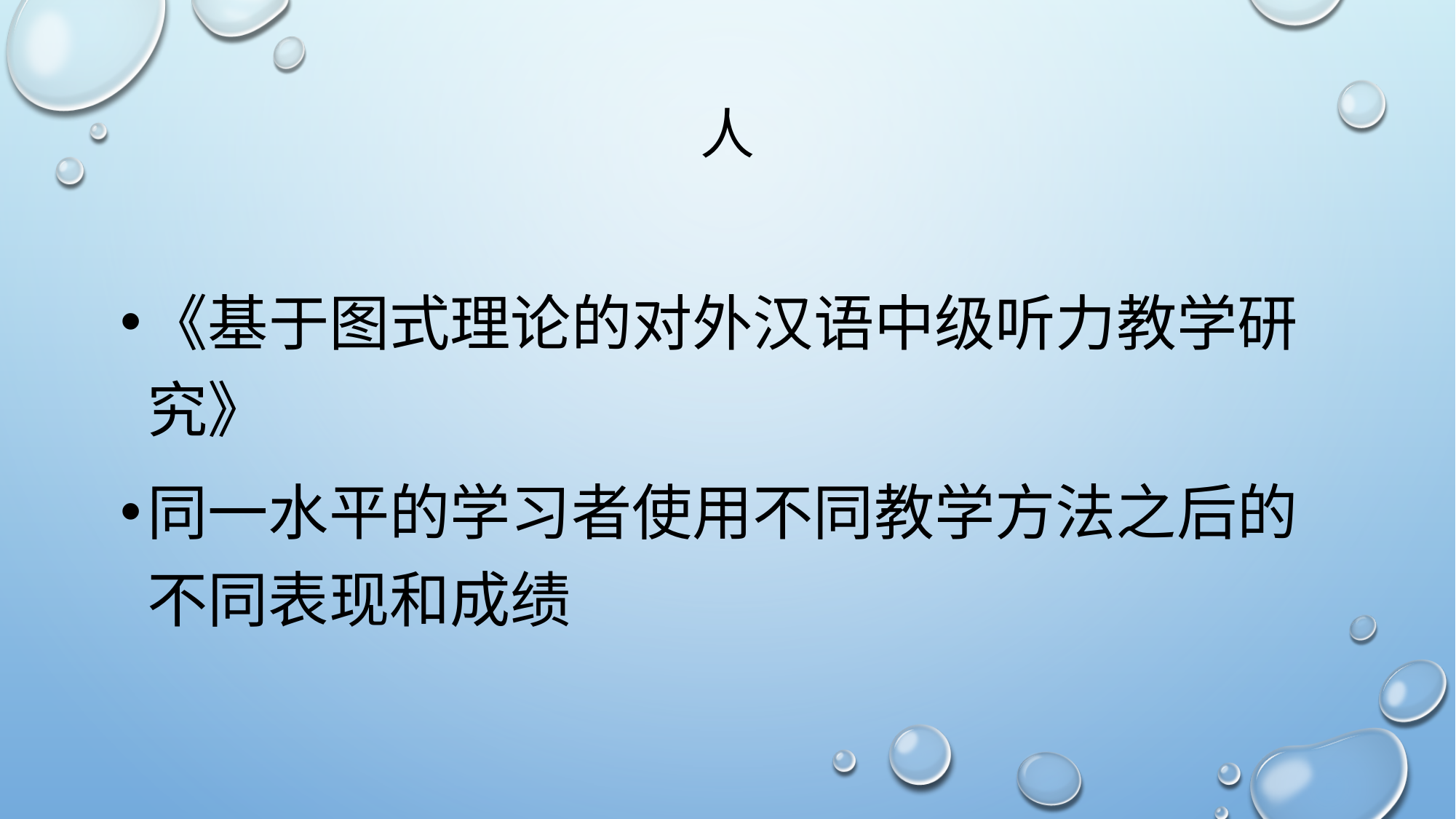

# 人
《基于图式理论的对外汉语中级听力教学研究》
同一水平的学习者使用不同教学方法之后的不同表现和成绩